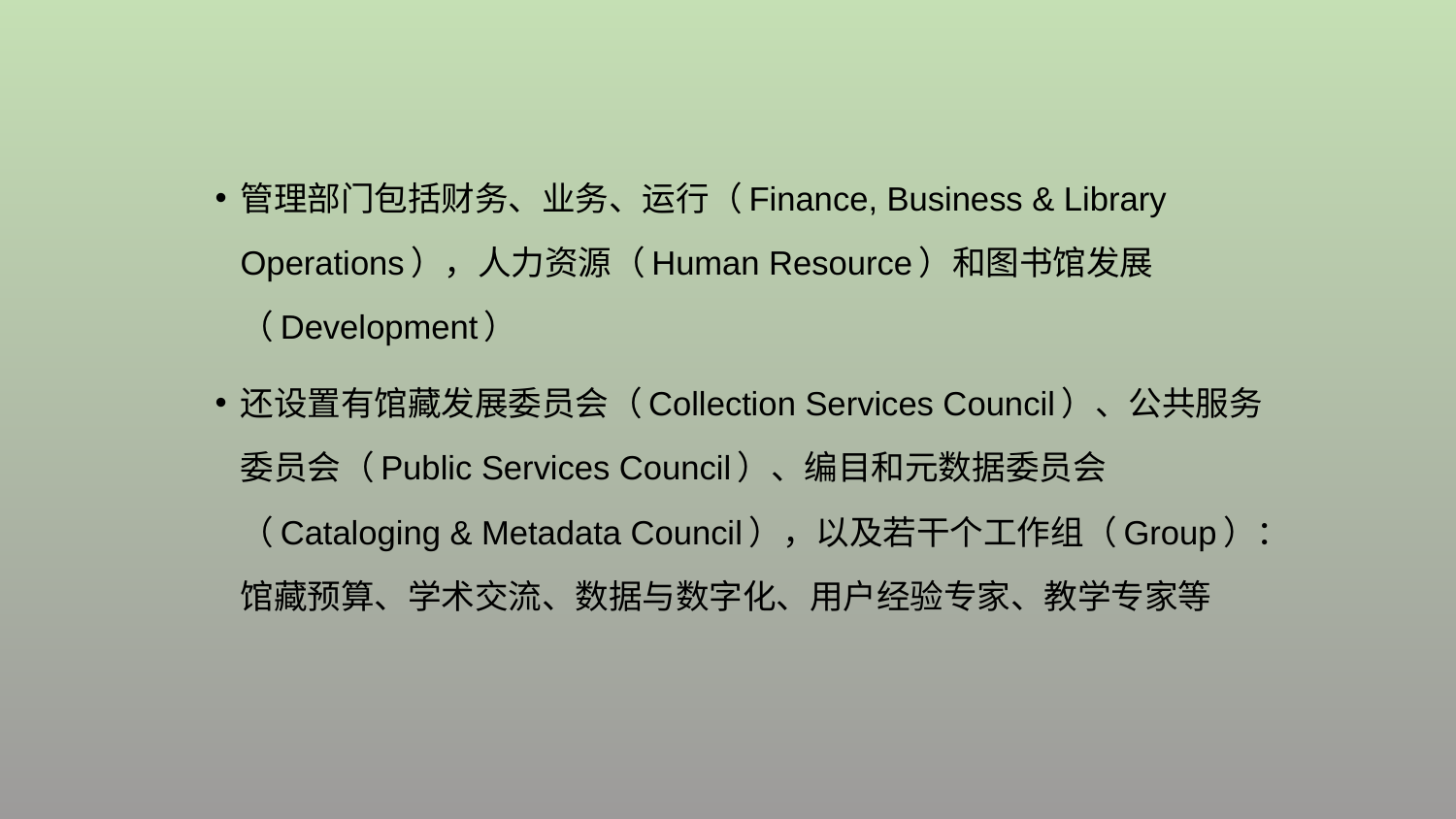

管理部门包括财务、业务、运行（Finance, Business & Library Operations），人力资源（Human Resource）和图书馆发展（Development）
还设置有馆藏发展委员会（Collection Services Council）、公共服务委员会（Public Services Council）、编目和元数据委员会（Cataloging & Metadata Council），以及若干个工作组（Group）：馆藏预算、学术交流、数据与数字化、用户经验专家、教学专家等